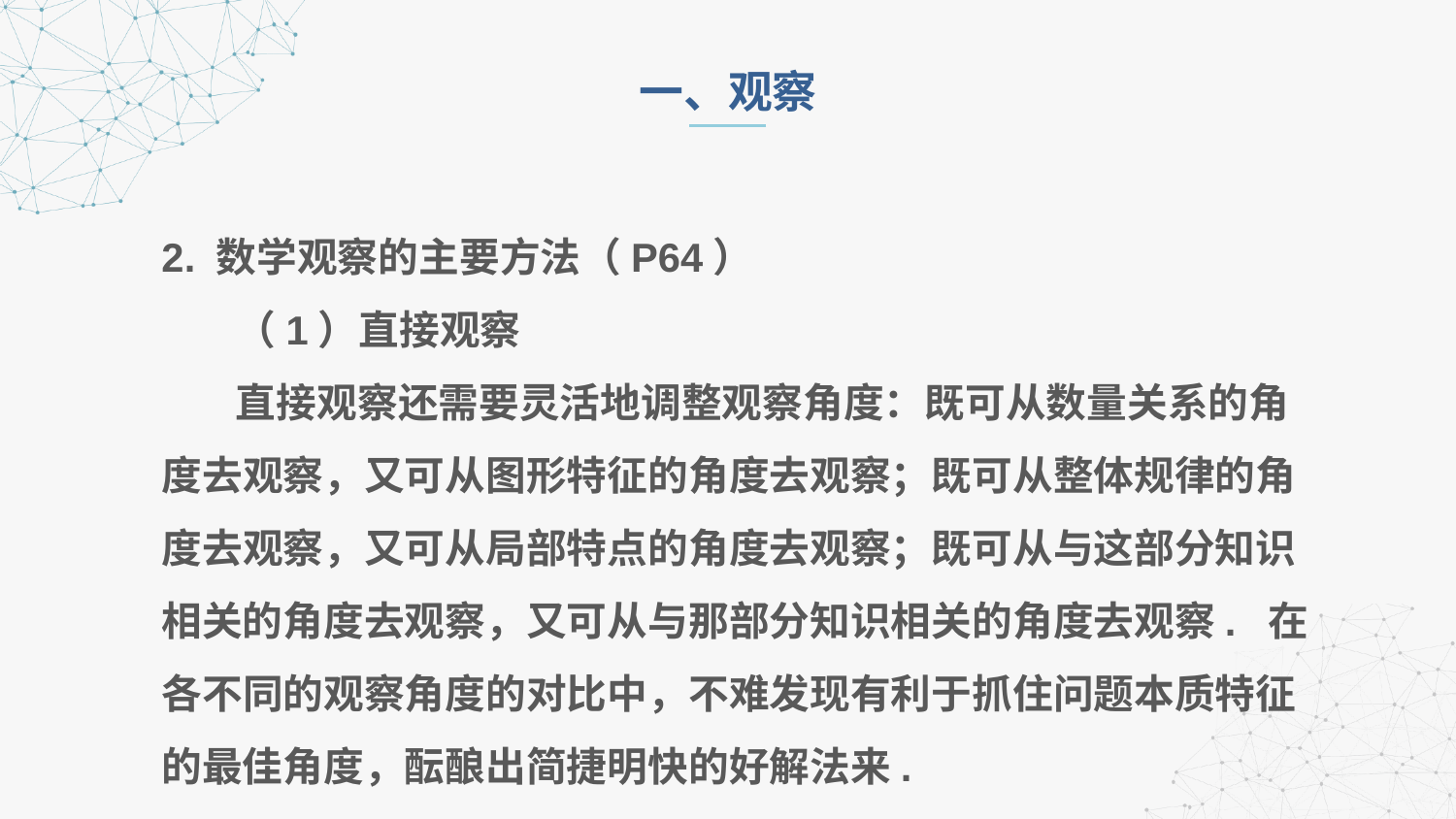

一、观察
2. 数学观察的主要方法（P64）
       （1）直接观察
       直接观察还需要灵活地调整观察角度：既可从数量关系的角度去观察，又可从图形特征的角度去观察；既可从整体规律的角度去观察，又可从局部特点的角度去观察；既可从与这部分知识相关的角度去观察，又可从与那部分知识相关的角度去观察.  在各不同的观察角度的对比中，不难发现有利于抓住问题本质特征的最佳角度，酝酿出简捷明快的好解法来.